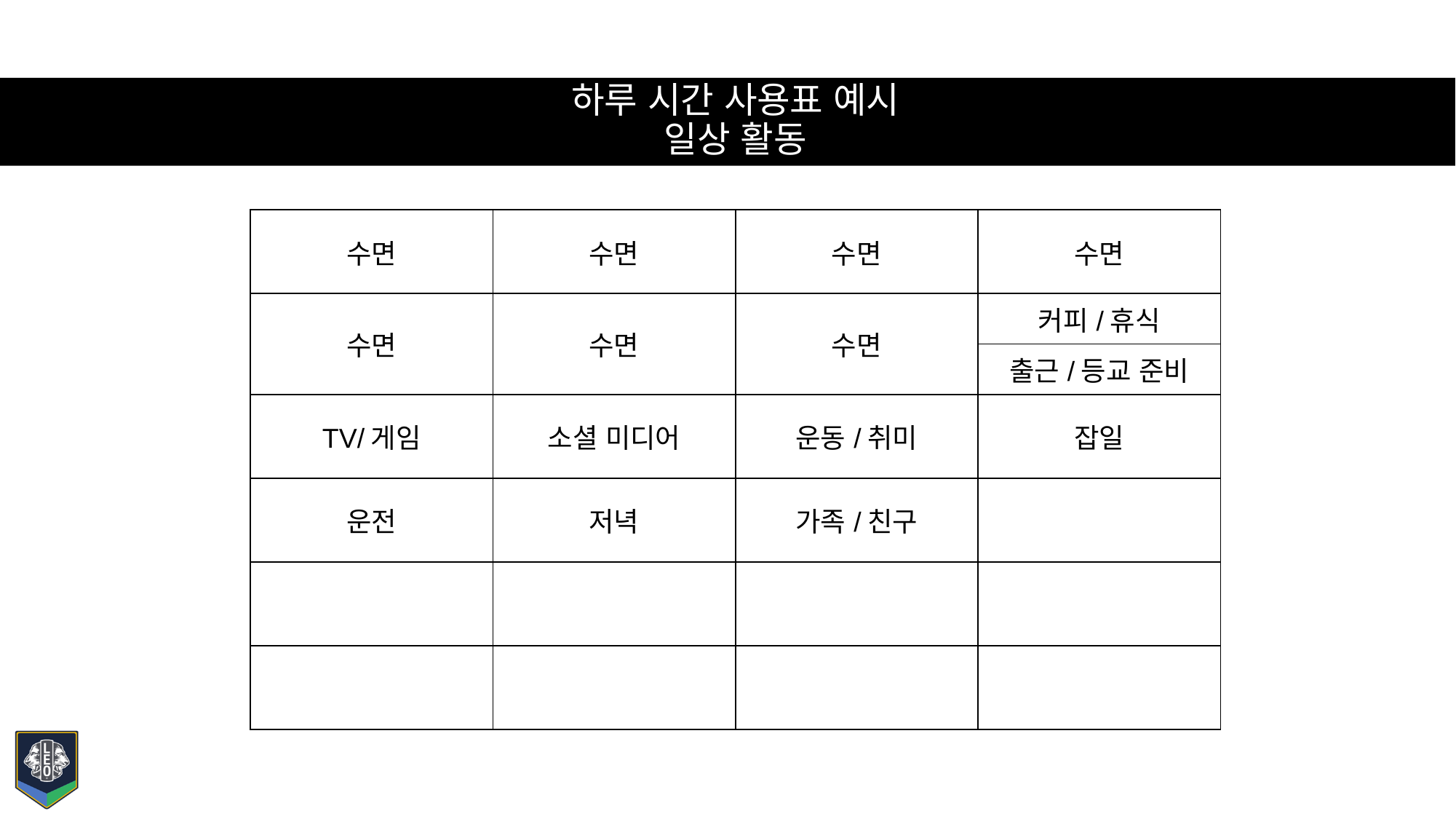

# 하루 시간 사용표 예시 일상 활동

| 수면 | 수면 | 수면 | 수면 |
| --- | --- | --- | --- |
| 수면 | 수면 | 수면 | 커피/휴식 |
|  |  |  | 출근/등교 준비 |
| TV/게임 | 소셜 미디어 | 운동/취미 | 잡일 |
| 운전 | 저녁 | 가족/친구 |  |
|  |  |  |  |
|  |  |  |  |